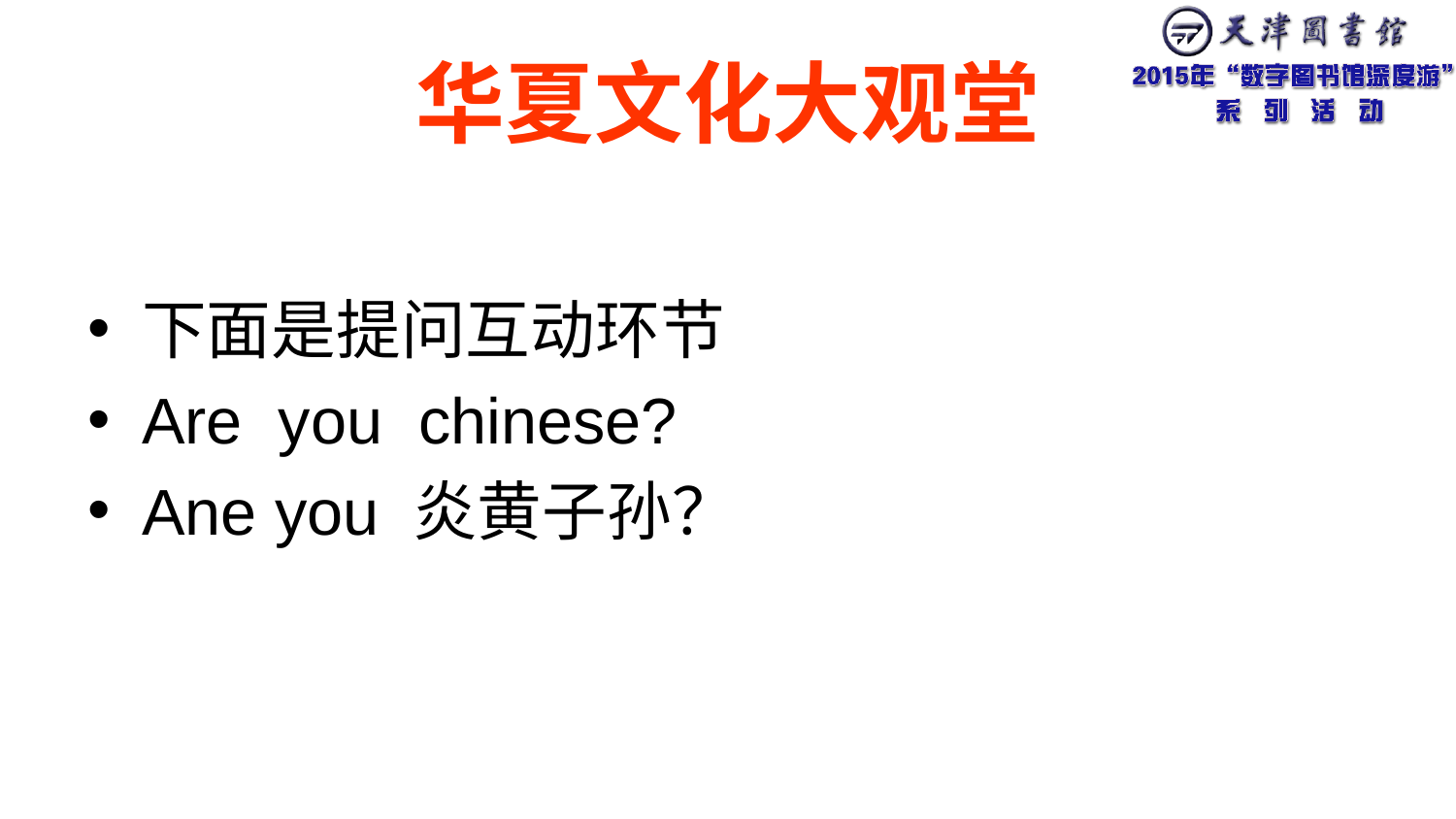

# 华夏文化大观堂

下面是提问互动环节
Are  you  chinese?
Ane you 炎黄子孙？